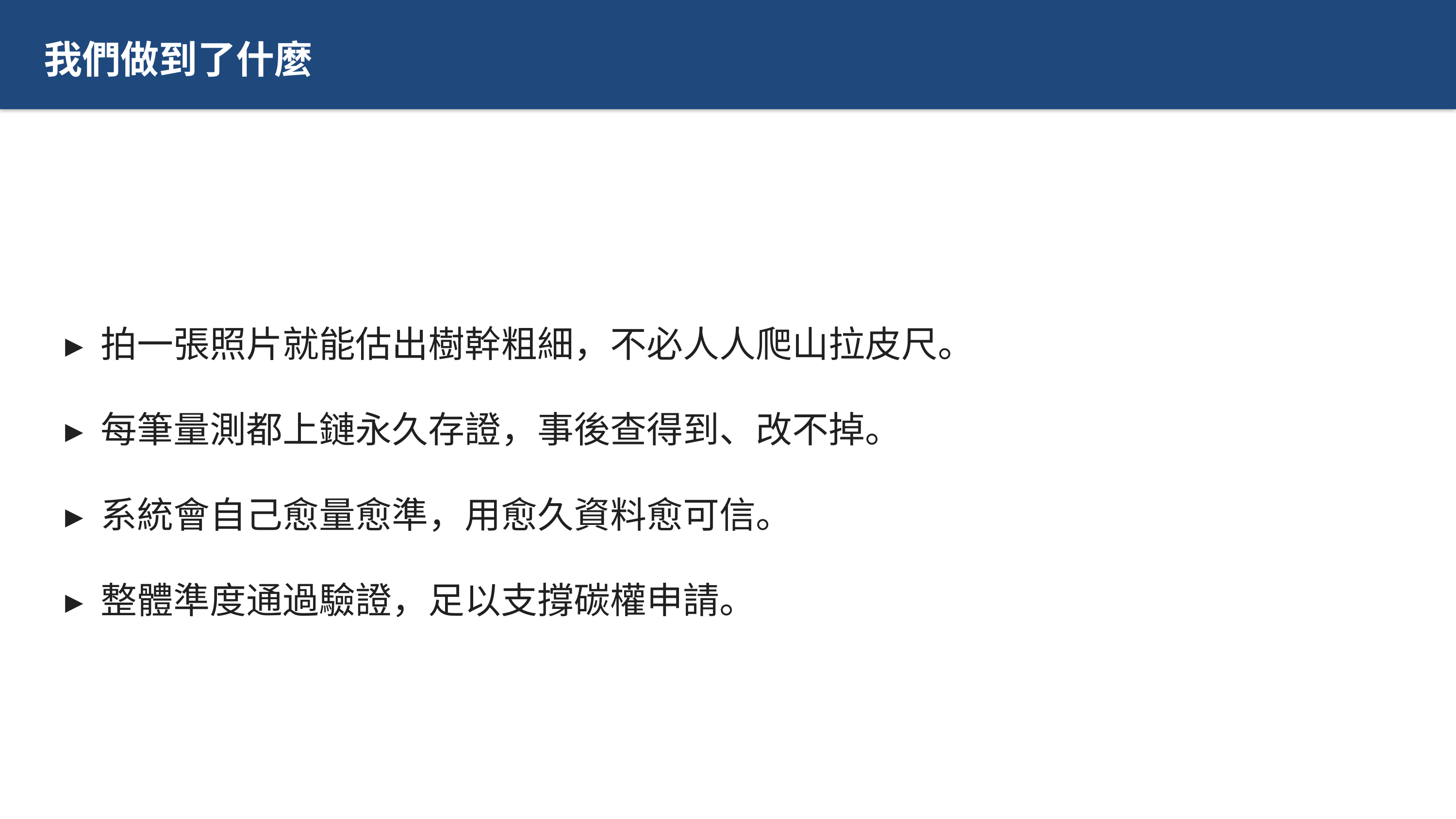

我們做到了什麼
▸ 拍一張照片就能估出樹幹粗細，不必人人爬山拉皮尺。
▸ 每筆量測都上鏈永久存證，事後查得到、改不掉。
▸ 系統會自己愈量愈準，用愈久資料愈可信。
▸ 整體準度通過驗證，足以支撐碳權申請。